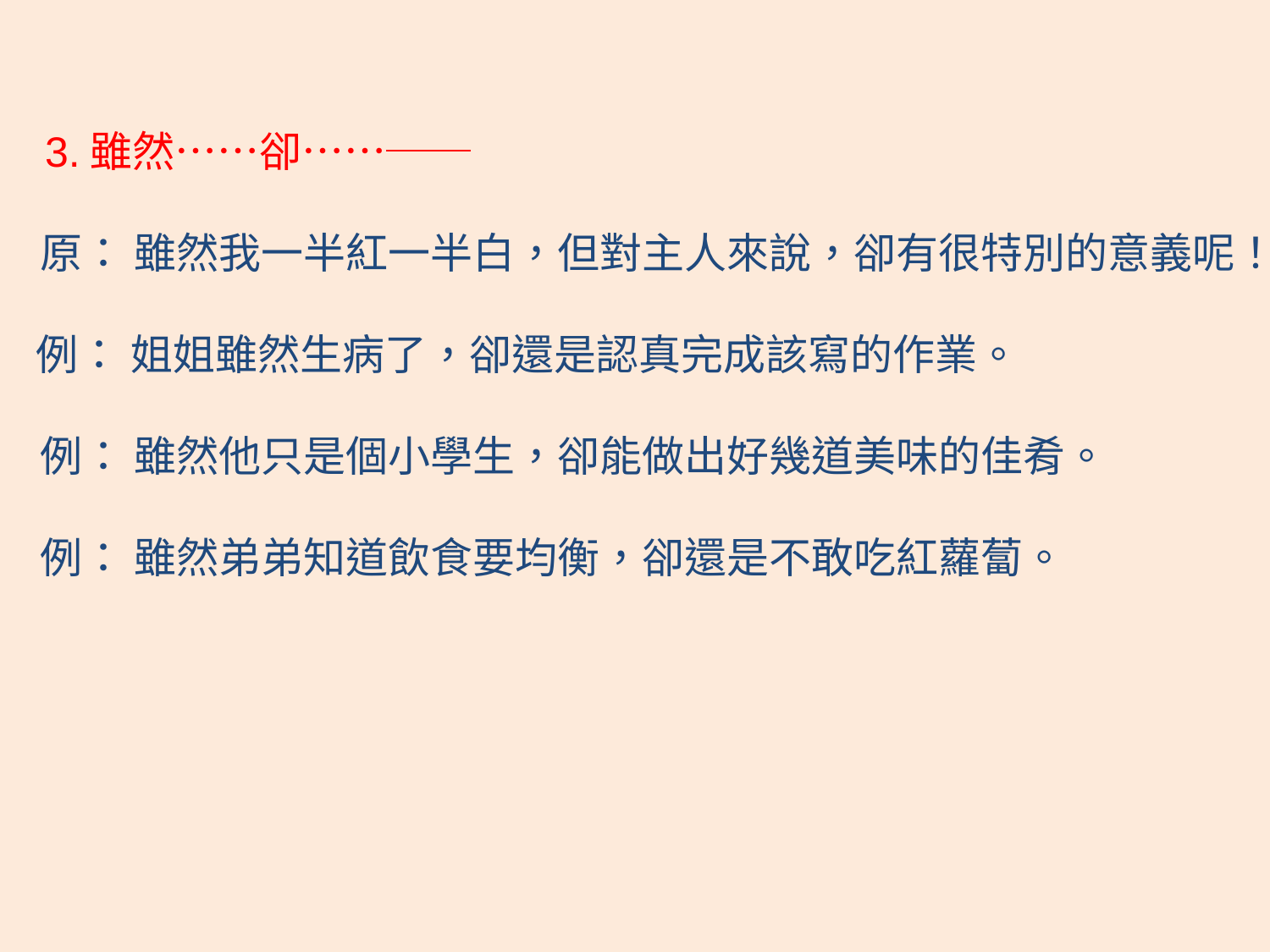

3.雖然……卻……──
　原： 雖然我一半紅一半白，但對主人來說，卻有很特別的意義呢！
   例： 姐姐雖然生病了，卻還是認真完成該寫的作業。
　例： 雖然他只是個小學生，卻能做出好幾道美味的佳肴。
　例： 雖然弟弟知道飲食要均衡，卻還是不敢吃紅蘿蔔。